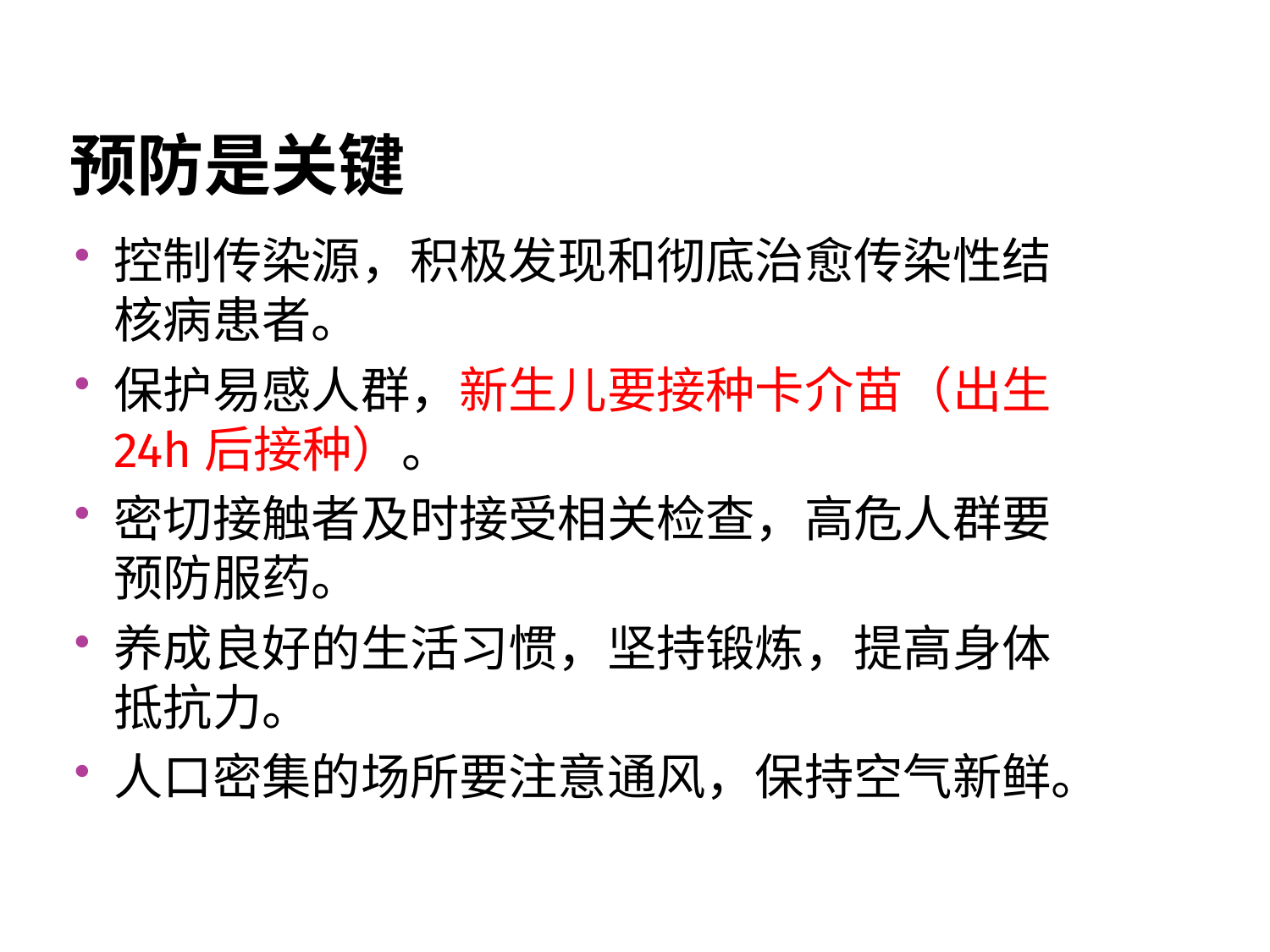

# 预防是关键
控制传染源，积极发现和彻底治愈传染性结核病患者。
保护易感人群，新生儿要接种卡介苗（出生24h后接种）。
密切接触者及时接受相关检查，高危人群要预防服药。
养成良好的生活习惯，坚持锻炼，提高身体抵抗力。
人口密集的场所要注意通风，保持空气新鲜。